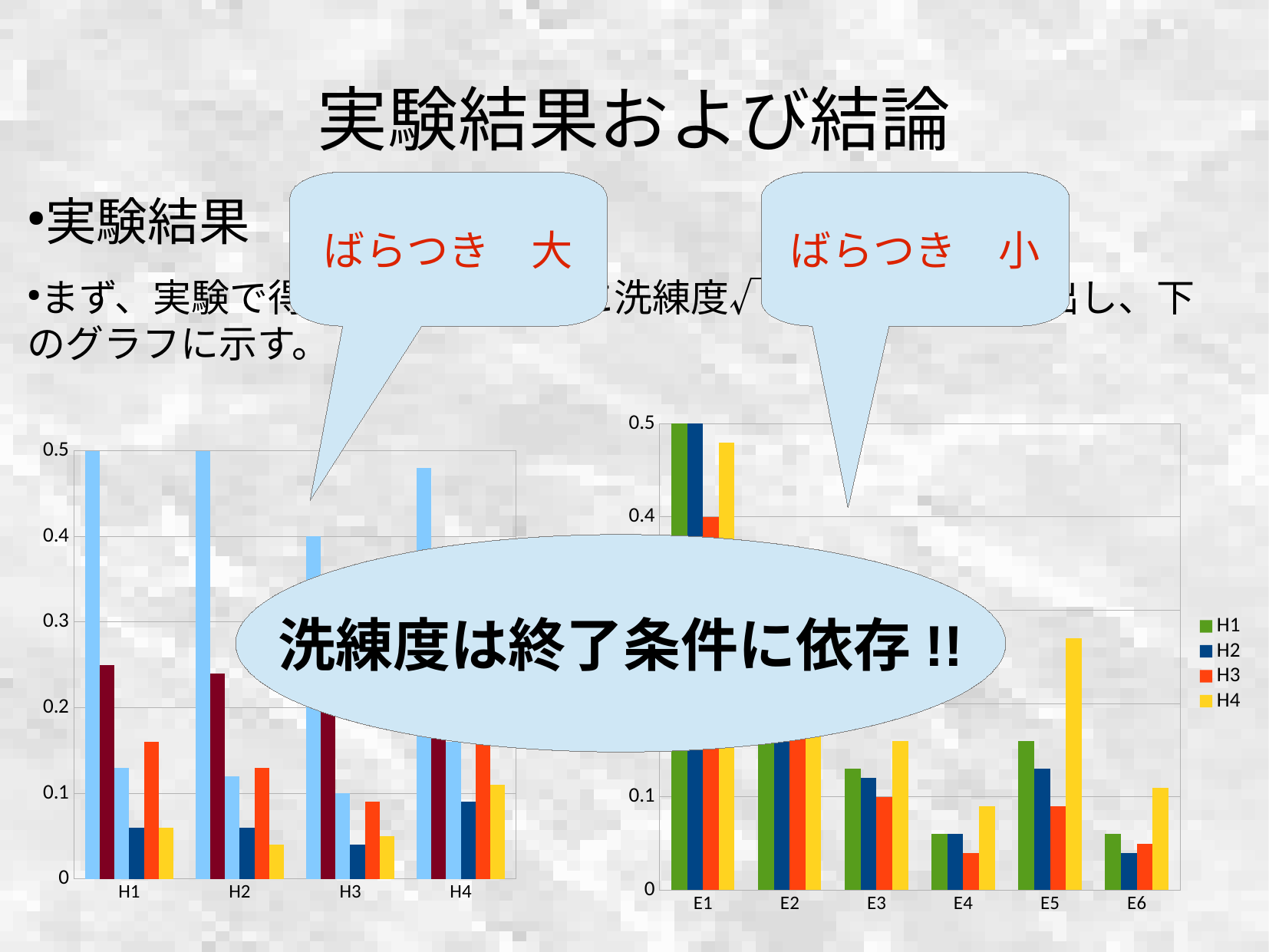

実験結果および結論
ばらつき　大
ばらつき　小
実験結果
まず、実験で得られた数値を基に洗練度√B/Dの値を導き出し、下のグラフに示す。

### Chart

| Category |  |  |  |  |  |  |
|---|---|---|---|---|---|---|
| H1 | 0.5 | 0.25 | 0.13 | 0.06 | 0.16 | 0.06 |
| H2 | 0.52 | 0.24 | 0.12 | 0.06 | 0.13 | 0.04 |
| H3 | 0.4 | 0.22 | 0.1 | 0.04 | 0.09 | 0.05 |
| H4 | 0.48 | 0.33 | 0.16 | 0.09 | 0.27 | 0.11 |

### Chart

| Category |  |  |  |  |
|---|---|---|---|---|
| E1 | 0.5 | 0.52 | 0.4 | 0.48 |
| E2 | 0.25 | 0.24 | 0.22 | 0.33 |
| E3 | 0.13 | 0.12 | 0.1 | 0.16 |
| E4 | 0.06 | 0.06 | 0.04 | 0.09 |
| E5 | 0.16 | 0.13 | 0.09 | 0.27 |
| E6 | 0.06 | 0.04 | 0.05 | 0.11 |
洗練度は終了条件に依存!!